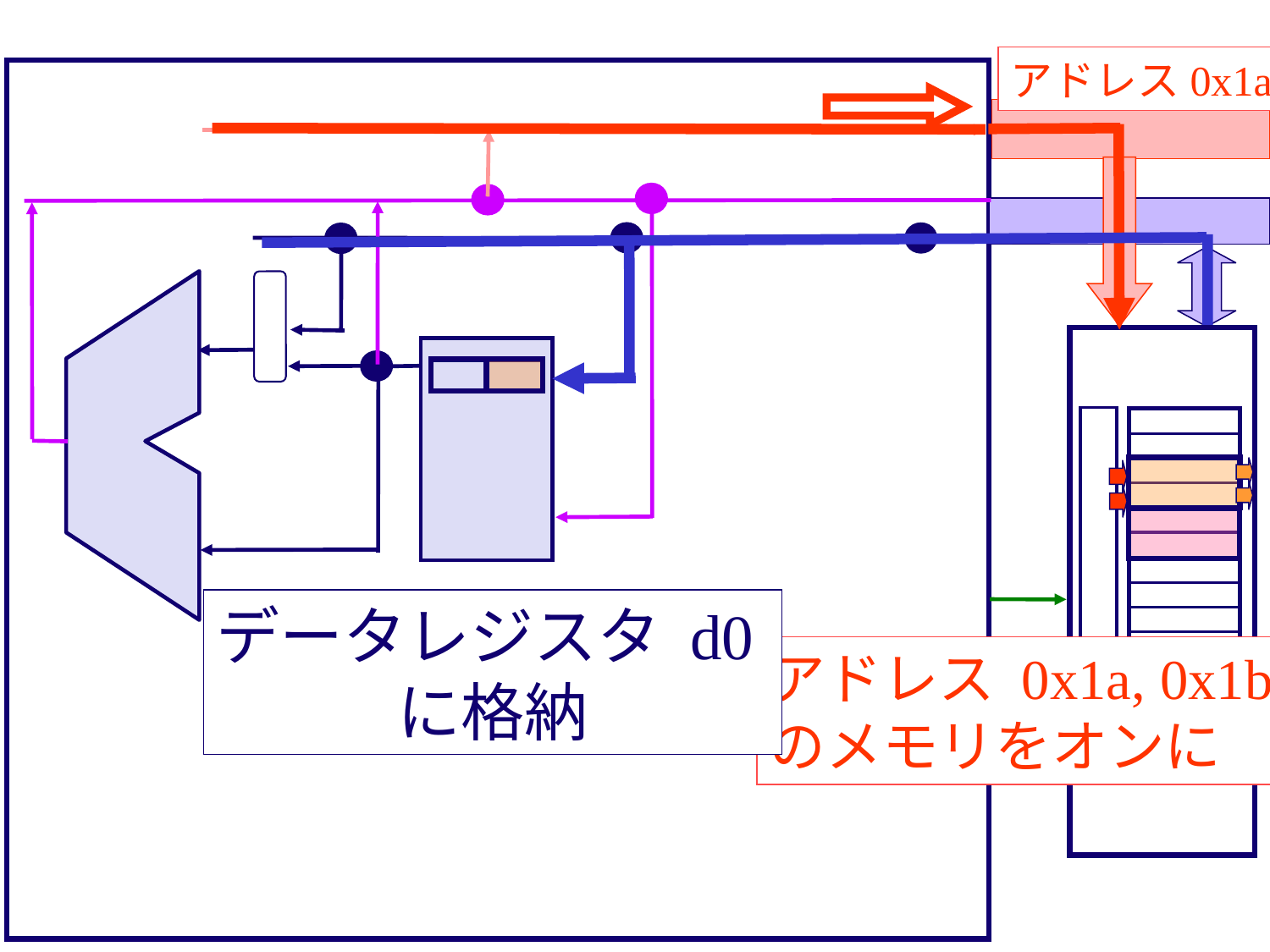

アドレス0x1a

データレジスタ d0
に格納

（今回は d0 を使用）
アドレス 0x1a, 0x1b
のメモリをオンに